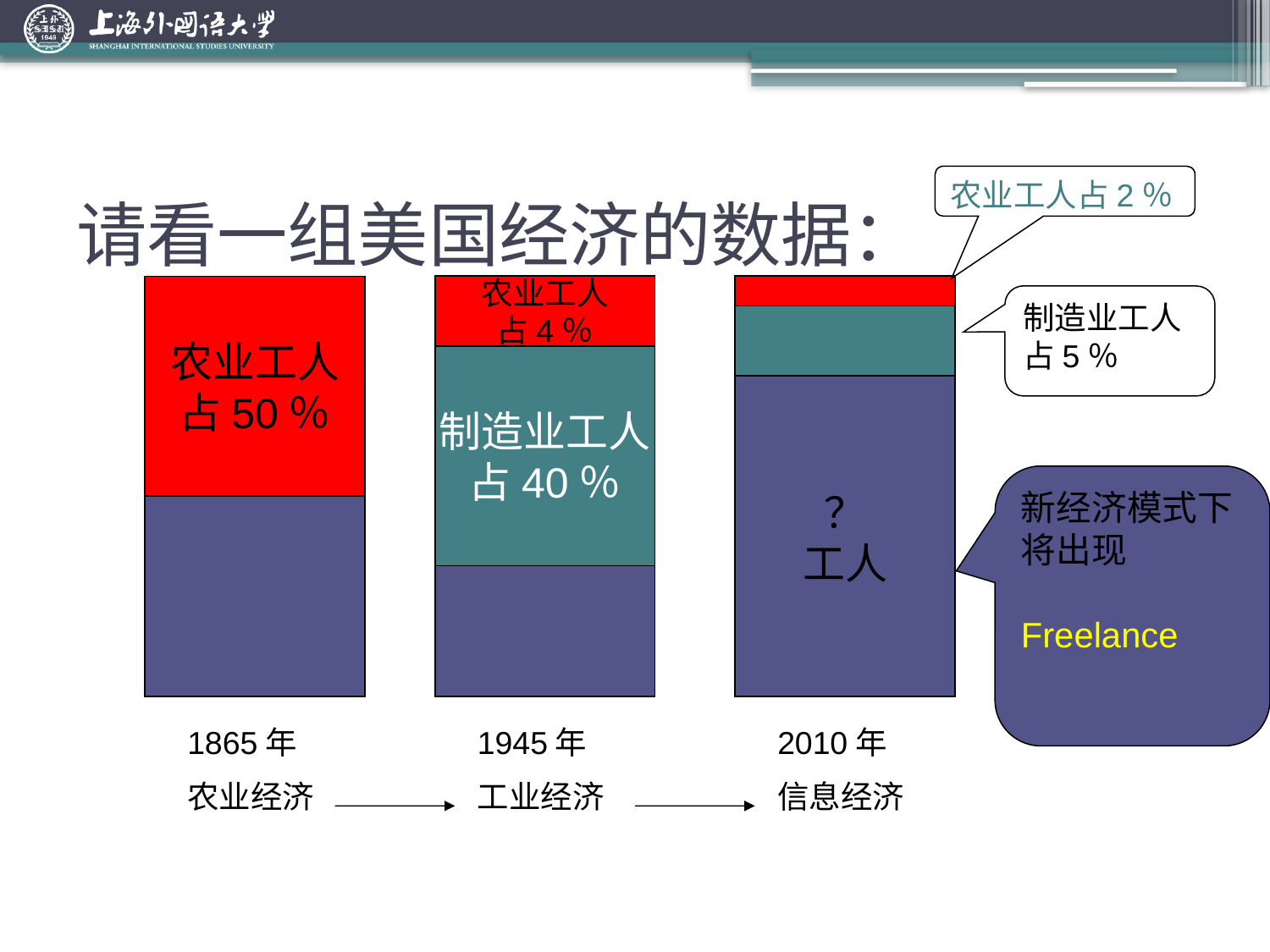

# 请看一组美国经济的数据：
农业工人占2％

农业工人
占50％

1865年
农业经济
农业工人
占4％

制造业工人
占40％
1945年
工业经济

？
工人

2010年
信息经济
制造业工人
占5％
新经济模式下将出现

Freelance